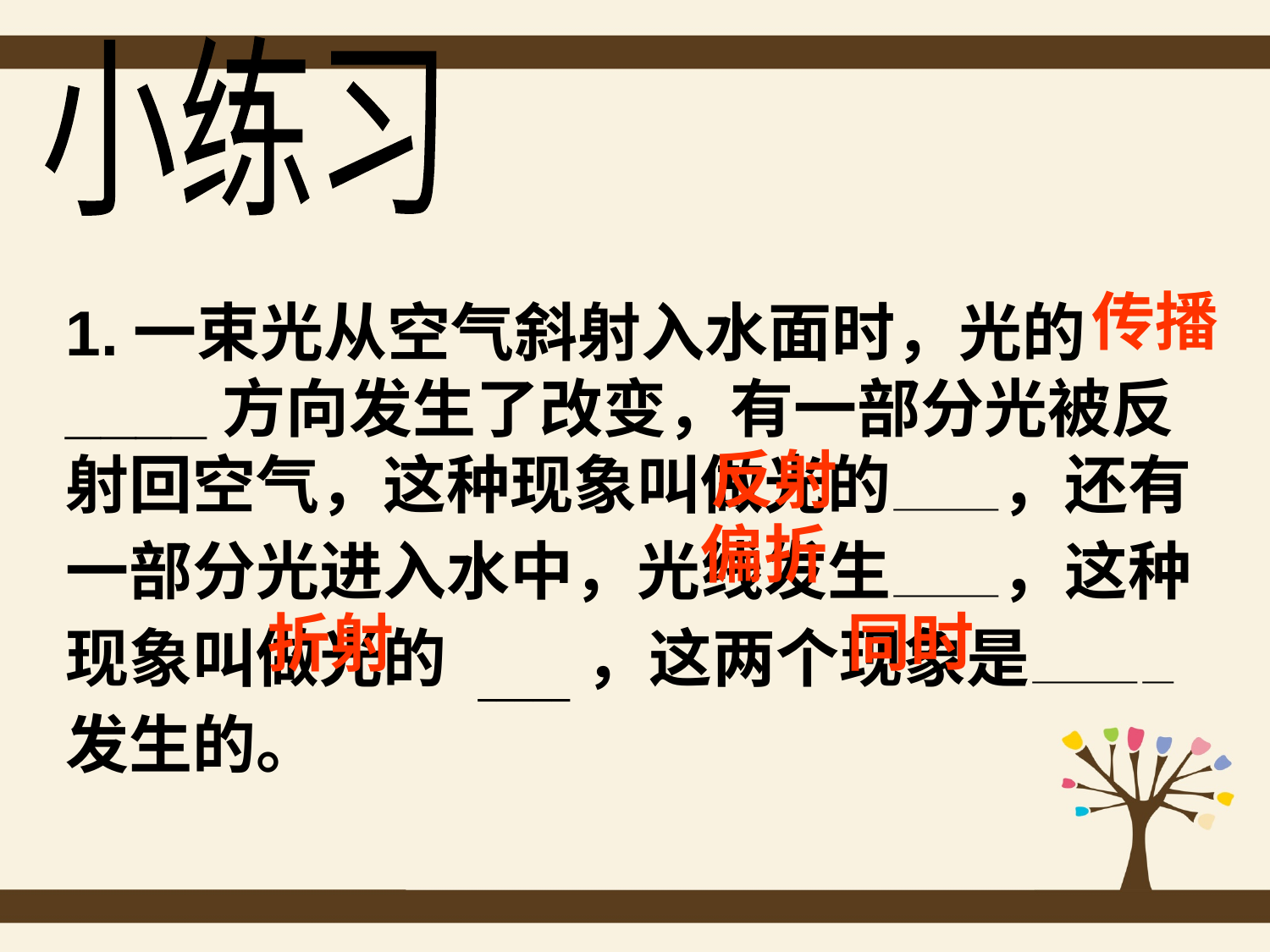

小练习
传播
1.一束光从空气斜射入水面时，光的____方向发生了改变，有一部分光被反射回空气，这种现象叫做光的———，还有一部分光进入水中，光线发生———，这种现象叫做光的  _____，这两个现象是————发生的。
反射
偏折
同时
折射